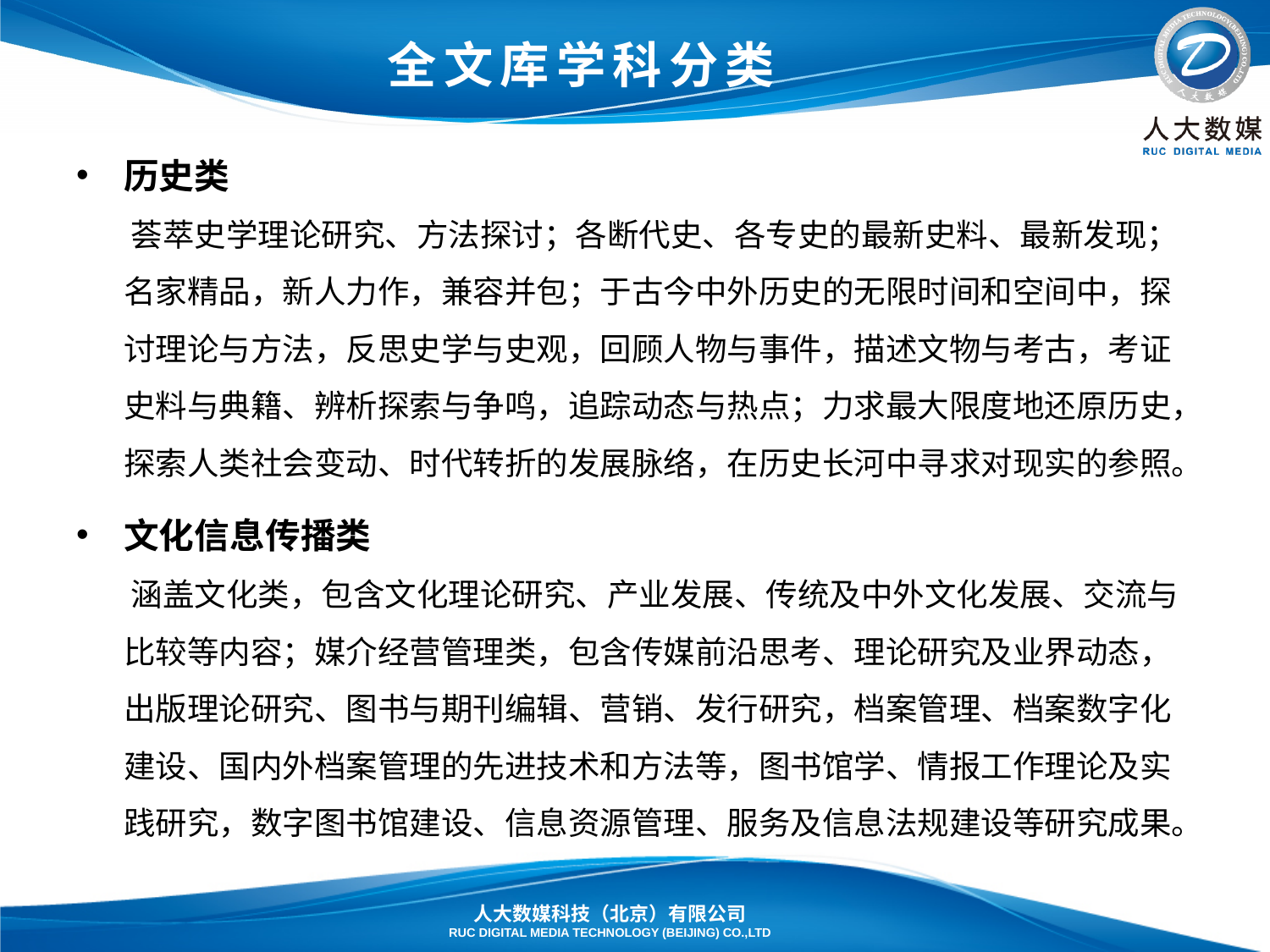

# 全文库学科分类
历史类
 荟萃史学理论研究、方法探讨；各断代史、各专史的最新史料、最新发现；名家精品，新人力作，兼容并包；于古今中外历史的无限时间和空间中，探讨理论与方法，反思史学与史观，回顾人物与事件，描述文物与考古，考证史料与典籍、辨析探索与争鸣，追踪动态与热点；力求最大限度地还原历史，探索人类社会变动、时代转折的发展脉络，在历史长河中寻求对现实的参照。
文化信息传播类
 涵盖文化类，包含文化理论研究、产业发展、传统及中外文化发展、交流与比较等内容；媒介经营管理类，包含传媒前沿思考、理论研究及业界动态，出版理论研究、图书与期刊编辑、营销、发行研究，档案管理、档案数字化建设、国内外档案管理的先进技术和方法等，图书馆学、情报工作理论及实践研究，数字图书馆建设、信息资源管理、服务及信息法规建设等研究成果。